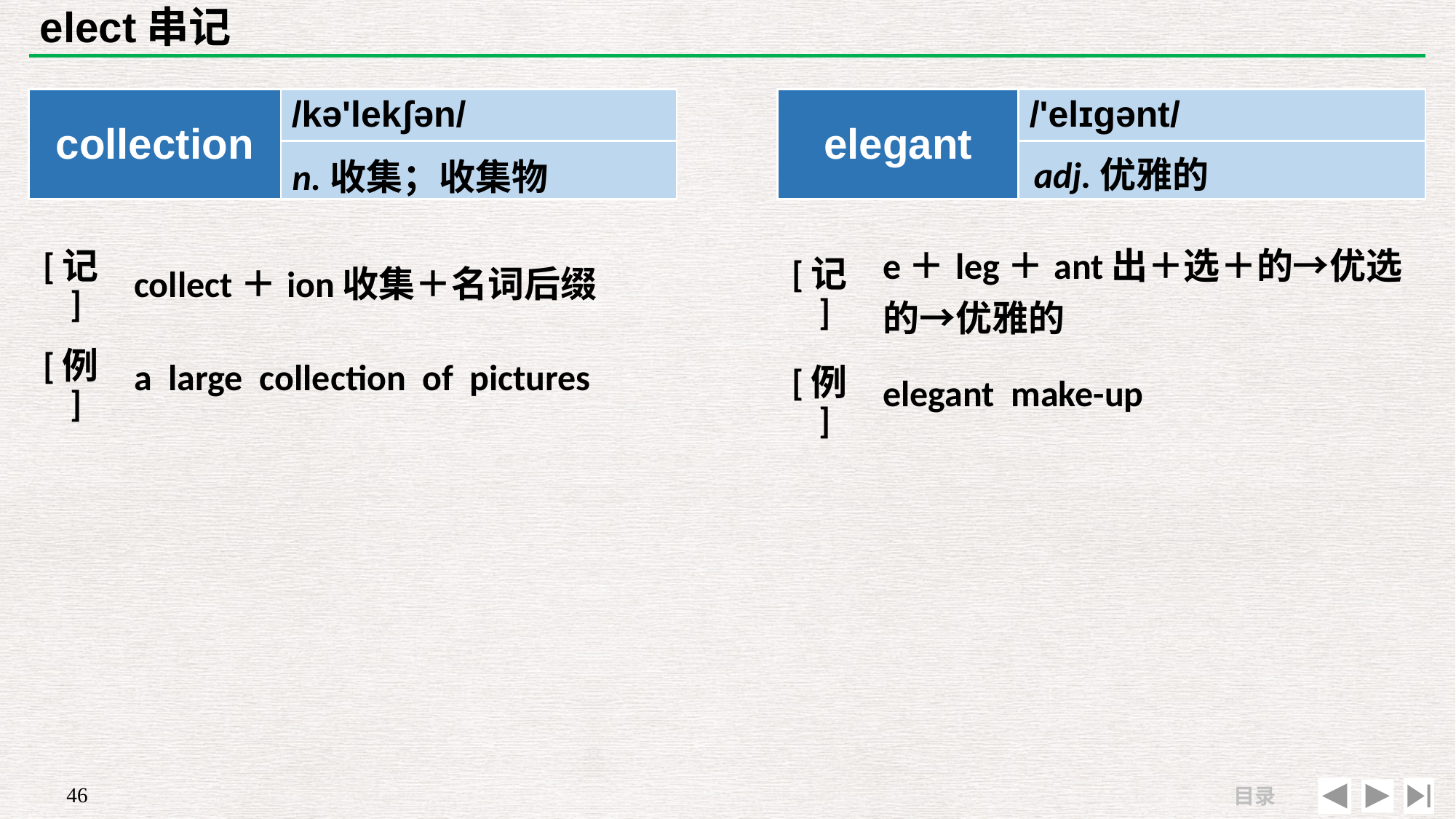

# elect串记

| collection | /kə'lekʃən/ |
| --- | --- |
|  |  |
| elegant | /'elɪɡənt/ |
| --- | --- |
|  |  |
adj.优雅的
n.收集；收集物
| [记] | collect＋ion收集＋名词后缀 |
| --- | --- |
| [例] | a large collection of pictures |
| [记] | e＋leg＋ant出＋选＋的→优选的→优雅的 |
| --- | --- |
| [例] | elegant make-up |